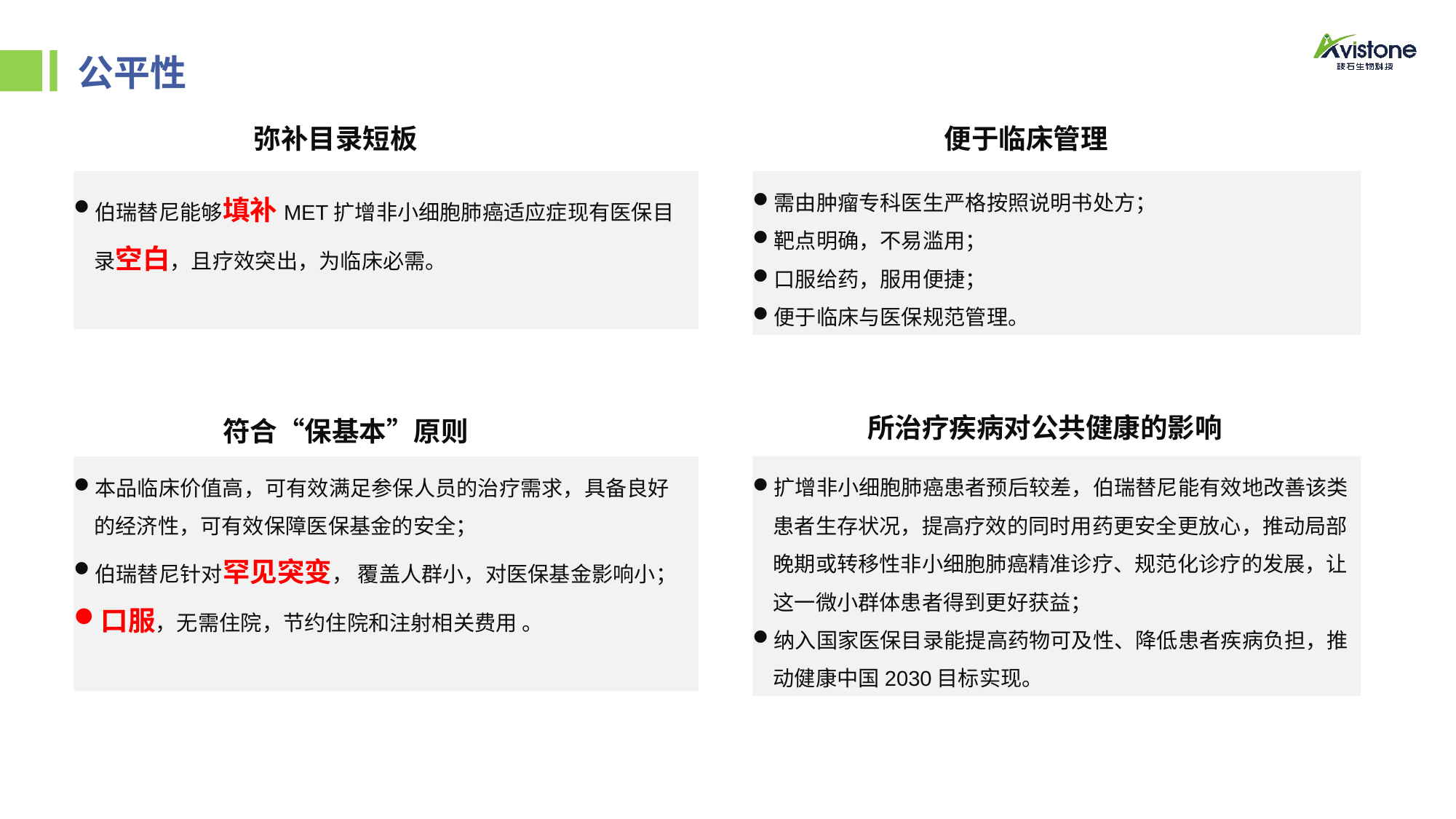

# 公平性
弥补目录短板
便于临床管理
伯瑞替尼能够填补MET扩增非小细胞肺癌适应症现有医保目录空白，且疗效突出，为临床必需。

需由肿瘤专科医生严格按照说明书处方；
靶点明确，不易滥用；
口服给药，服用便捷；
便于临床与医保规范管理。
所治疗疾病对公共健康的影响
符合“保基本”原则
扩增非小细胞肺癌患者预后较差，伯瑞替尼能有效地改善该类患者生存状况，提高疗效的同时用药更安全更放心，推动局部晚期或转移性非小细胞肺癌精准诊疗、规范化诊疗的发展，让这一微小群体患者得到更好获益；
纳入国家医保目录能提高药物可及性、降低患者疾病负担，推动健康中国2030目标实现。
本品临床价值高，可有效满足参保人员的治疗需求，具备良好的经济性，可有效保障医保基金的安全；
伯瑞替尼针对罕见突变， 覆盖人群小，对医保基金影响小；
口服，无需住院，节约住院和注射相关费用 。